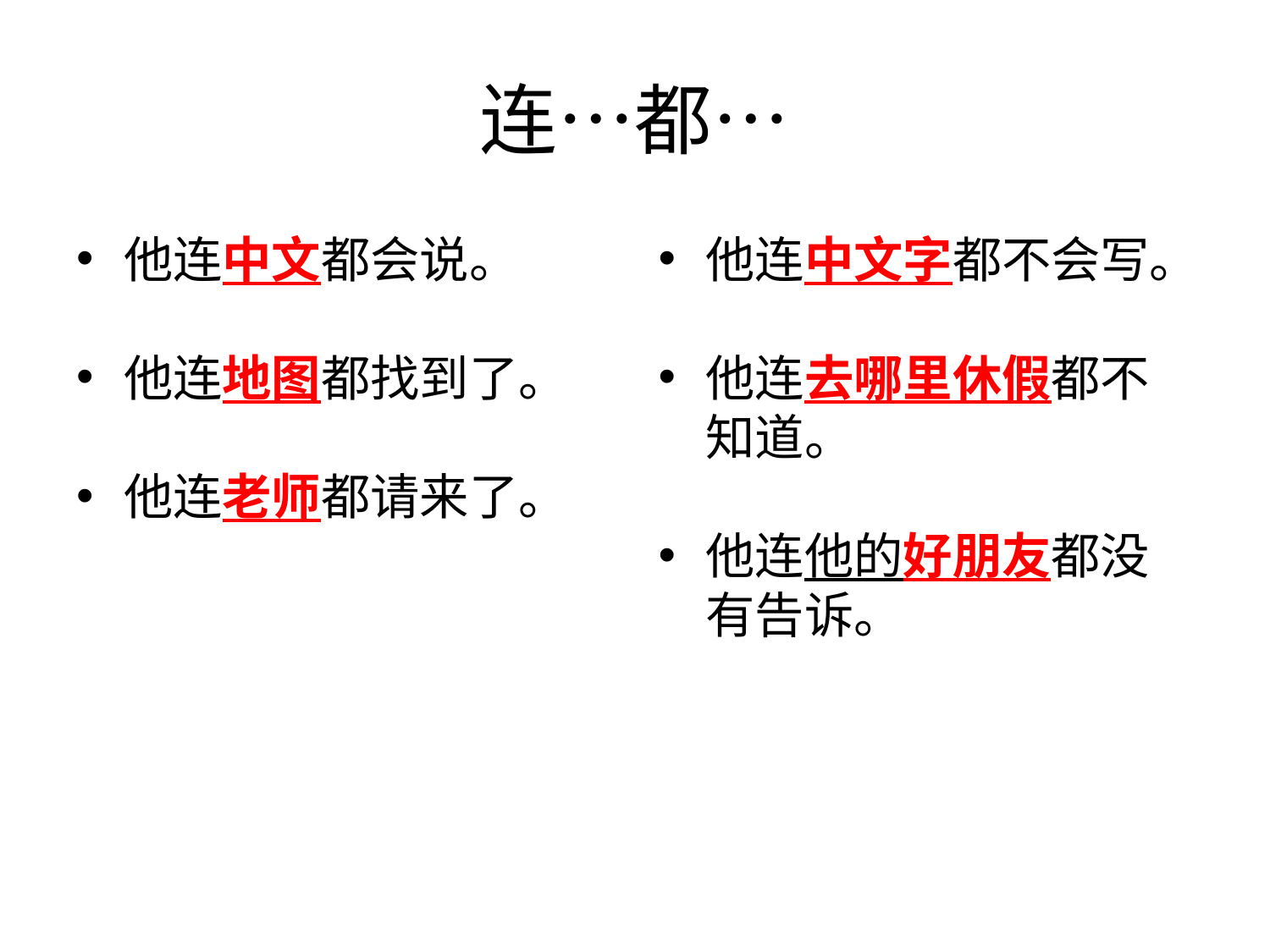

# 连…都…
他连中文都会说。

他连地图都找到了。

他连老师都请来了。

他连中文字都不会写。

他连去哪里休假都不知道。

他连他的好朋友都没有告诉。